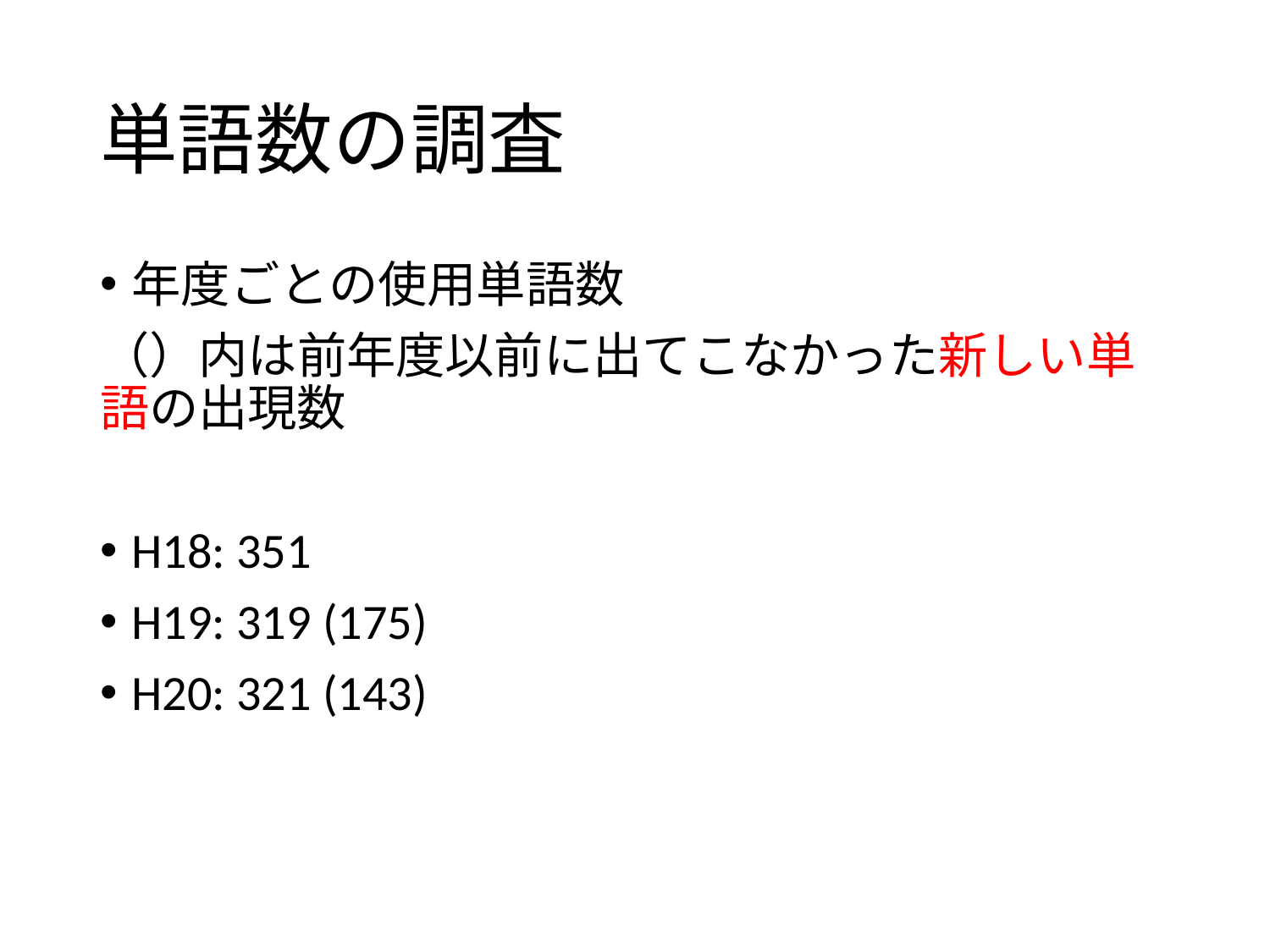

# 単語数の調査
年度ごとの使用単語数
（）内は前年度以前に出てこなかった新しい単語の出現数

H18: 351
H19: 319 (175)
H20: 321 (143)